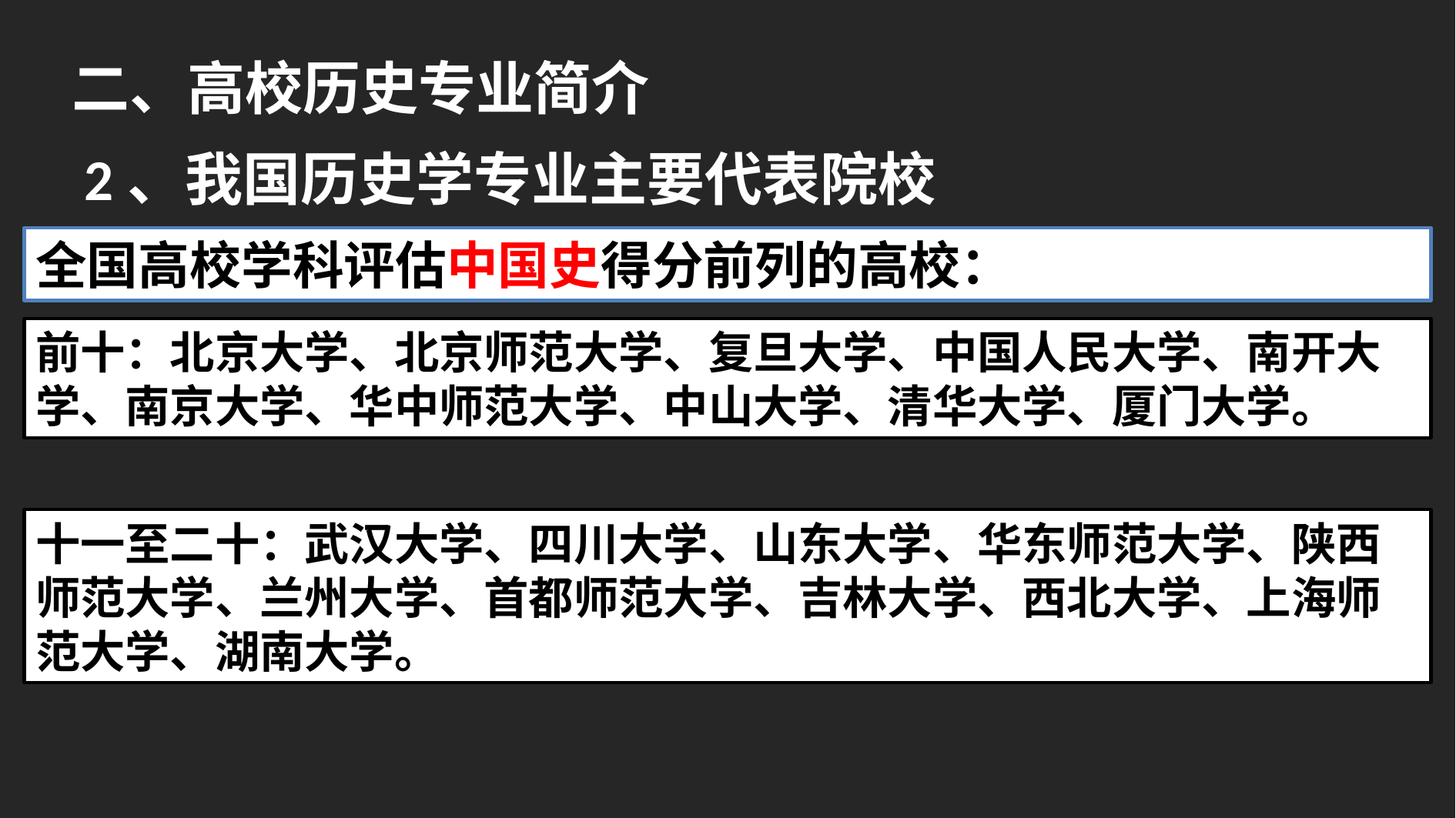

二、高校历史专业简介
2、我国历史学专业主要代表院校
全国高校学科评估中国史得分前列的高校：
前十：北京大学、北京师范大学、复旦大学、中国人民大学、南开大学、南京大学、华中师范大学、中山大学、清华大学、厦门大学。
十一至二十：武汉大学、四川大学、山东大学、华东师范大学、陕西师范大学、兰州大学、首都师范大学、吉林大学、西北大学、上海师范大学、湖南大学。